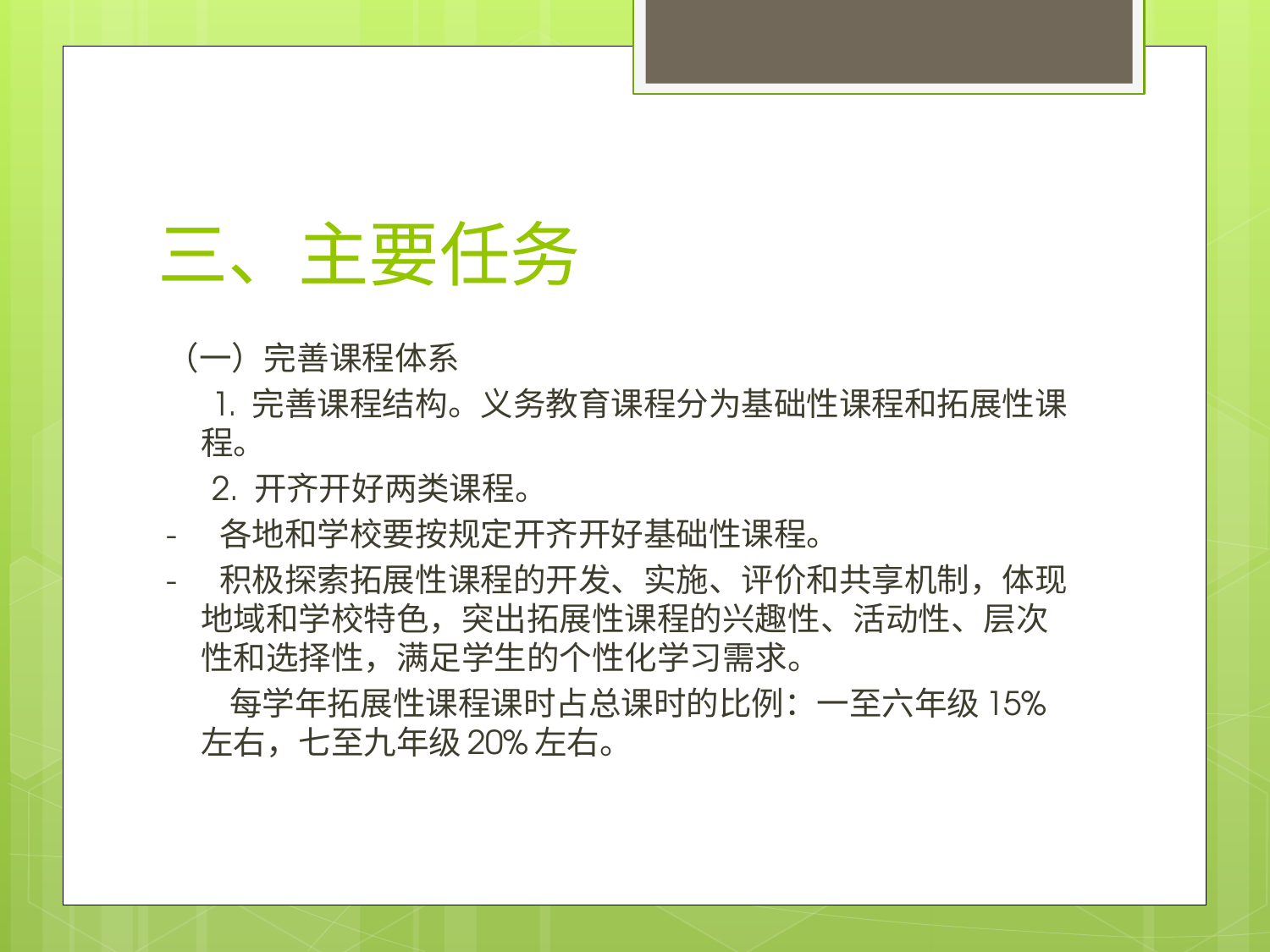

# 三、主要任务

（一）完善课程体系
     1. 完善课程结构。义务教育课程分为基础性课程和拓展性课程。
     2. 开齐开好两类课程。
-    各地和学校要按规定开齐开好基础性课程。
-    积极探索拓展性课程的开发、实施、评价和共享机制，体现地域和学校特色，突出拓展性课程的兴趣性、活动性、层次性和选择性，满足学生的个性化学习需求。
        每学年拓展性课程课时占总课时的比例：一至六年级15%左右，七至九年级20%左右。